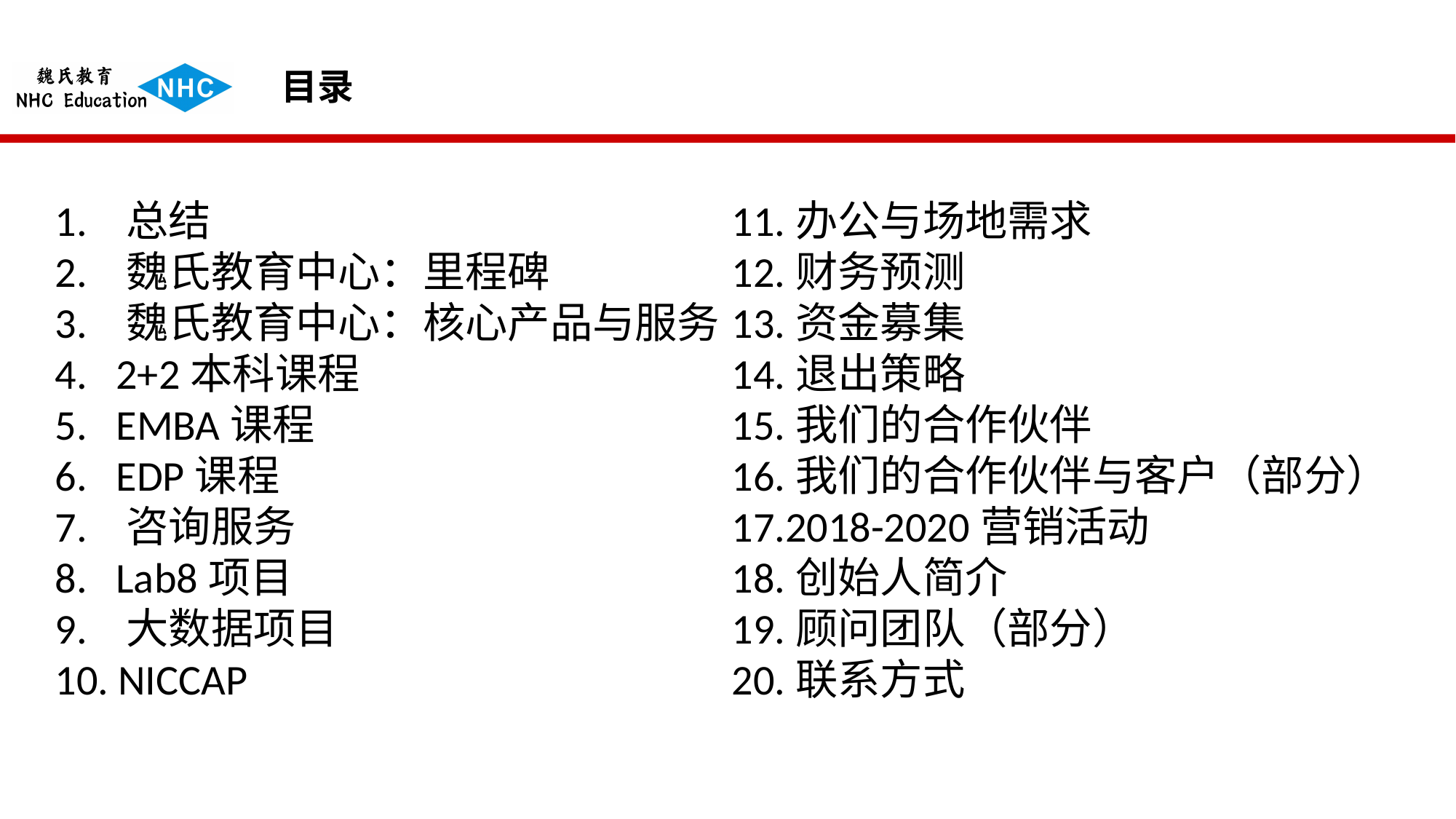

目录
1.   总结
2.   魏氏教育中心：里程碑
3.   魏氏教育中心：核心产品与服务
4.   2+2本科课程
5.   EMBA课程
6.   EDP课程
7.   咨询服务
8.   Lab8项目
9.   大数据项目
10. NICCAP
11.办公与场地需求
12.财务预测
13.资金募集
14.退出策略
15.我们的合作伙伴
16.我们的合作伙伴与客户（部分）
17.2018-2020营销活动
18.创始人简介
19.顾问团队（部分）
20.联系方式